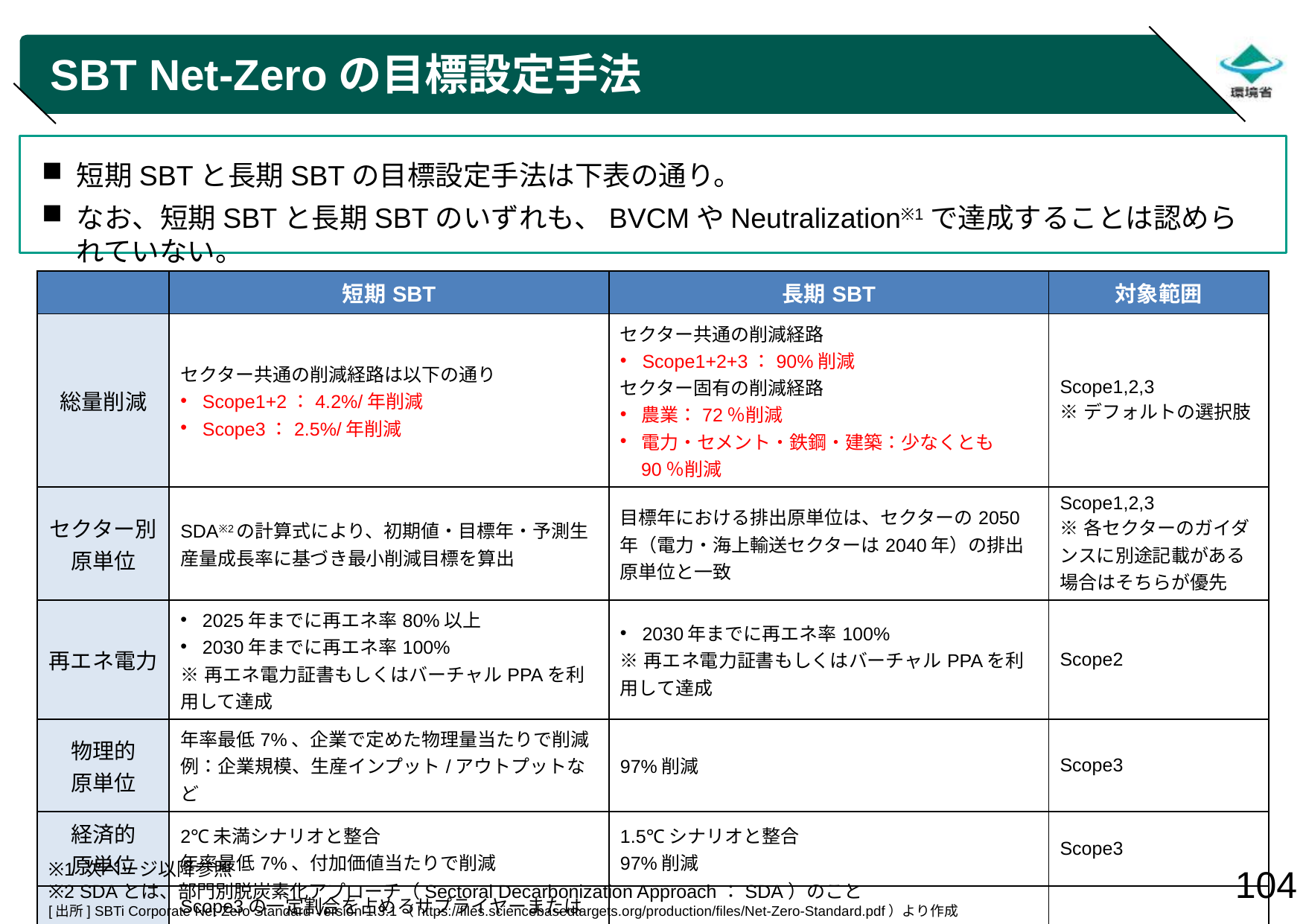

# SBT Net-Zeroの目標設定手法
短期SBTと長期SBTの目標設定手法は下表の通り。
なお、短期SBTと長期SBTのいずれも、BVCMやNeutralization※1で達成することは認められていない。
|  | 短期SBT | 長期SBT | 対象範囲 |
| --- | --- | --- | --- |
| 総量削減 | セクター共通の削減経路は以下の通り Scope1+2：4.2%/年削減 Scope3：2.5%/年削減 | セクター共通の削減経路 Scope1+2+3：90%削減 セクター固有の削減経路 農業：72％削減 電力・セメント・鉄鋼・建築：少なくとも90％削減 | Scope1,2,3 ※デフォルトの選択肢 |
| セクター別 原単位 | SDA※2の計算式により、初期値・目標年・予測生産量成長率に基づき最小削減目標を算出 | 目標年における排出原単位は、セクターの2050年（電力・海上輸送セクターは2040年）の排出原単位と一致 | Scope1,2,3 ※各セクターのガイダンスに別途記載がある場合はそちらが優先 |
| 再エネ電力 | 2025年までに再エネ率80%以上 2030年までに再エネ率100% ※再エネ電力証書もしくはバーチャルPPAを利用して達成 | 2030年までに再エネ率100% ※再エネ電力証書もしくはバーチャルPPAを利用して達成 | Scope2 |
| 物理的 原単位 | 年率最低7%、企業で定めた物理量当たりで削減 例：企業規模、生産インプット/アウトプットなど | 97%削減 | Scope3 |
| 経済的 原単位 | 2℃未満シナリオと整合 年率最低7%、付加価値当たりで削減 | 1.5℃シナリオと整合 97%削減 | Scope3 |
| エンゲージ メント | Scope3の一定割合を占めるサプライヤーまたは顧客に対して短期SBT設定を求めるエンゲージメント目標 ※企業はエンゲージメント目標とその他のScope3目標でScope3排出量全体の67％以上をカバーする必要あり | 該当なし | Scope3 ※短期SBTのみ |
※1 次ページ以降参照
※2 SDAとは、部門別脱炭素化アプローチ（Sectoral Decarbonization Approach：SDA）のこと
[出所] SBTi Corporate Net-Zero Standard Version 1.3.1（https://files.sciencebasedtargets.org/production/files/Net-Zero-Standard.pdf）より作成